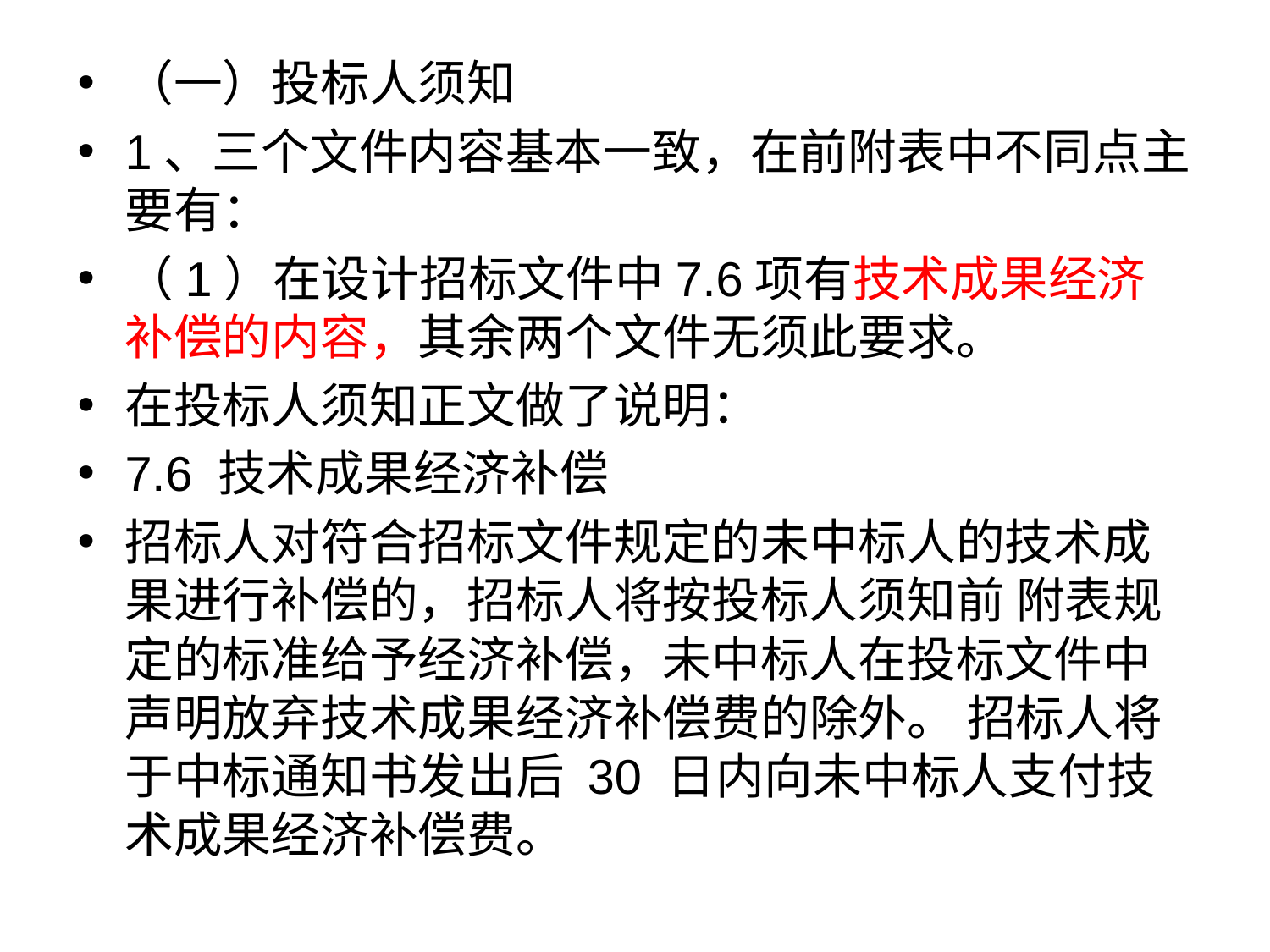

（一）投标人须知
1、三个文件内容基本一致，在前附表中不同点主要有：
（1）在设计招标文件中7.6项有技术成果经济补偿的内容，其余两个文件无须此要求。
在投标人须知正文做了说明：
7.6 技术成果经济补偿
招标人对符合招标文件规定的未中标人的技术成果进行补偿的，招标人将按投标人须知前 附表规定的标准给予经济补偿，未中标人在投标文件中声明放弃技术成果经济补偿费的除外。 招标人将于中标通知书发出后 30 日内向未中标人支付技术成果经济补偿费。